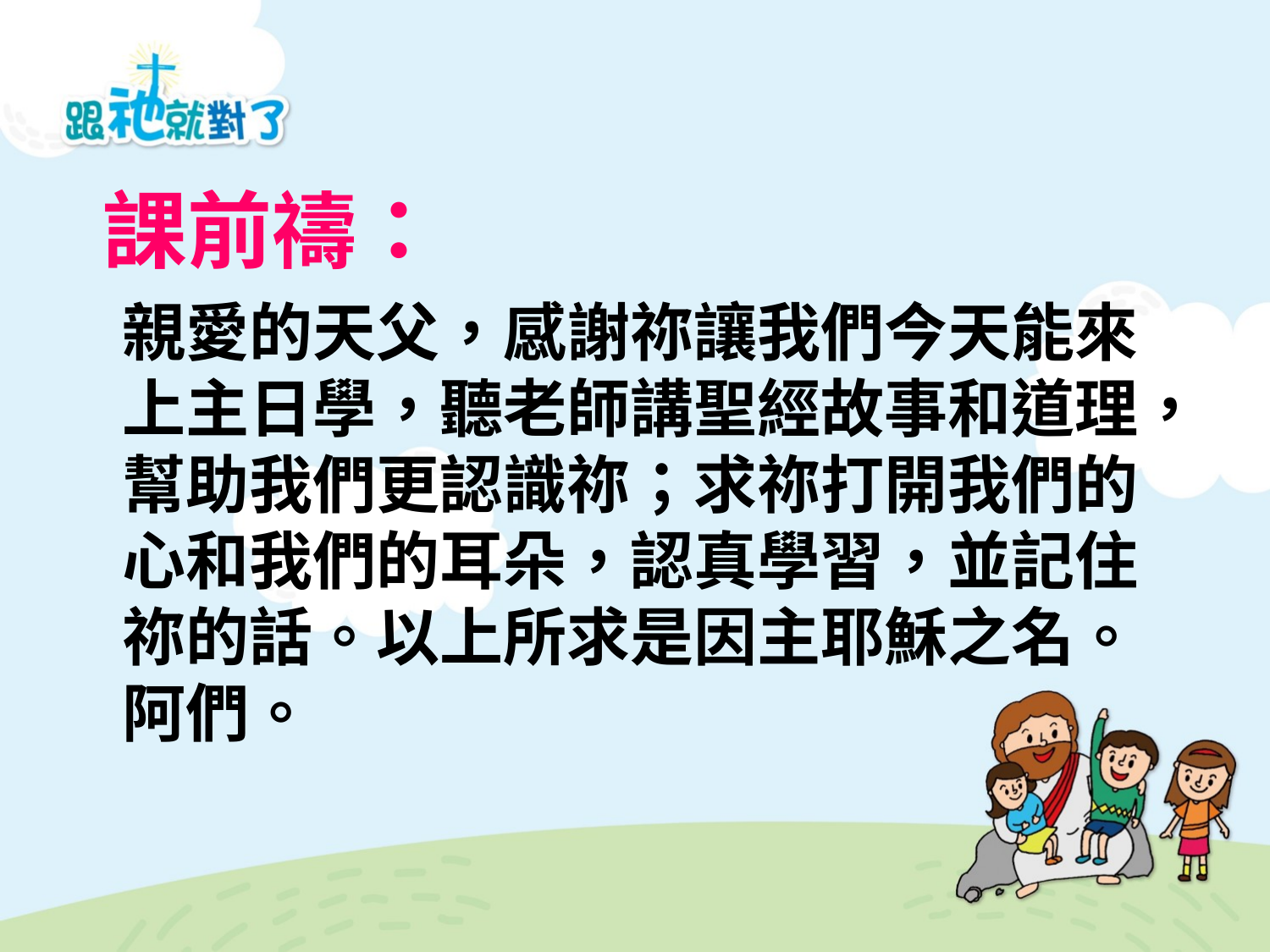

課前禱：
親愛的天父，感謝祢讓我們今天能來上主日學，聽老師講聖經故事和道理，幫助我們更認識祢；求祢打開我們的心和我們的耳朵，認真學習，並記住祢的話。以上所求是因主耶穌之名。阿們。